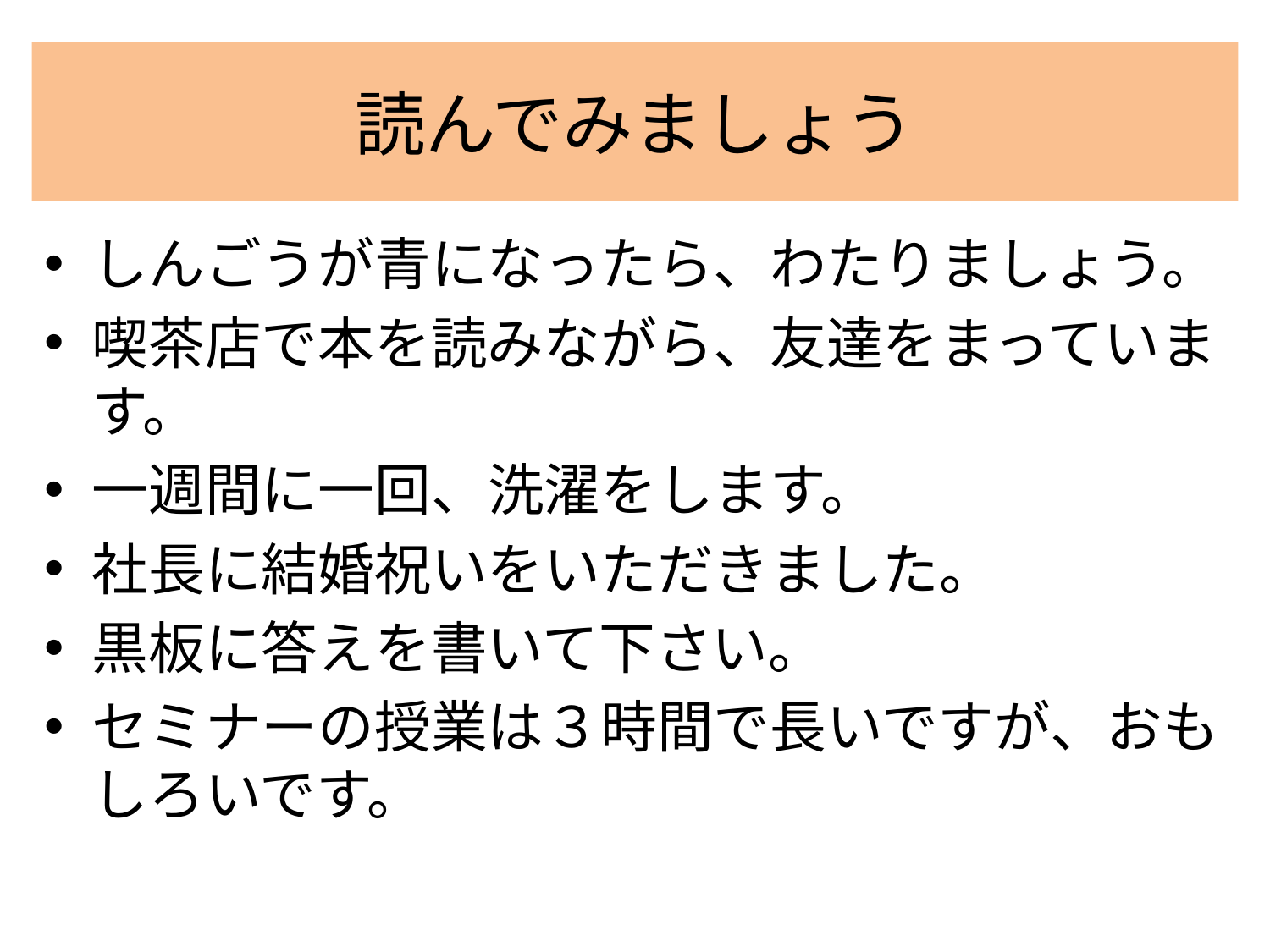

# 読んでみましょう
しんごうが青になったら、わたりましょう。
喫茶店で本を読みながら、友達をまっています。
一週間に一回、洗濯をします。
社長に結婚祝いをいただきました。
黒板に答えを書いて下さい。
セミナーの授業は３時間で長いですが、おもしろいです。